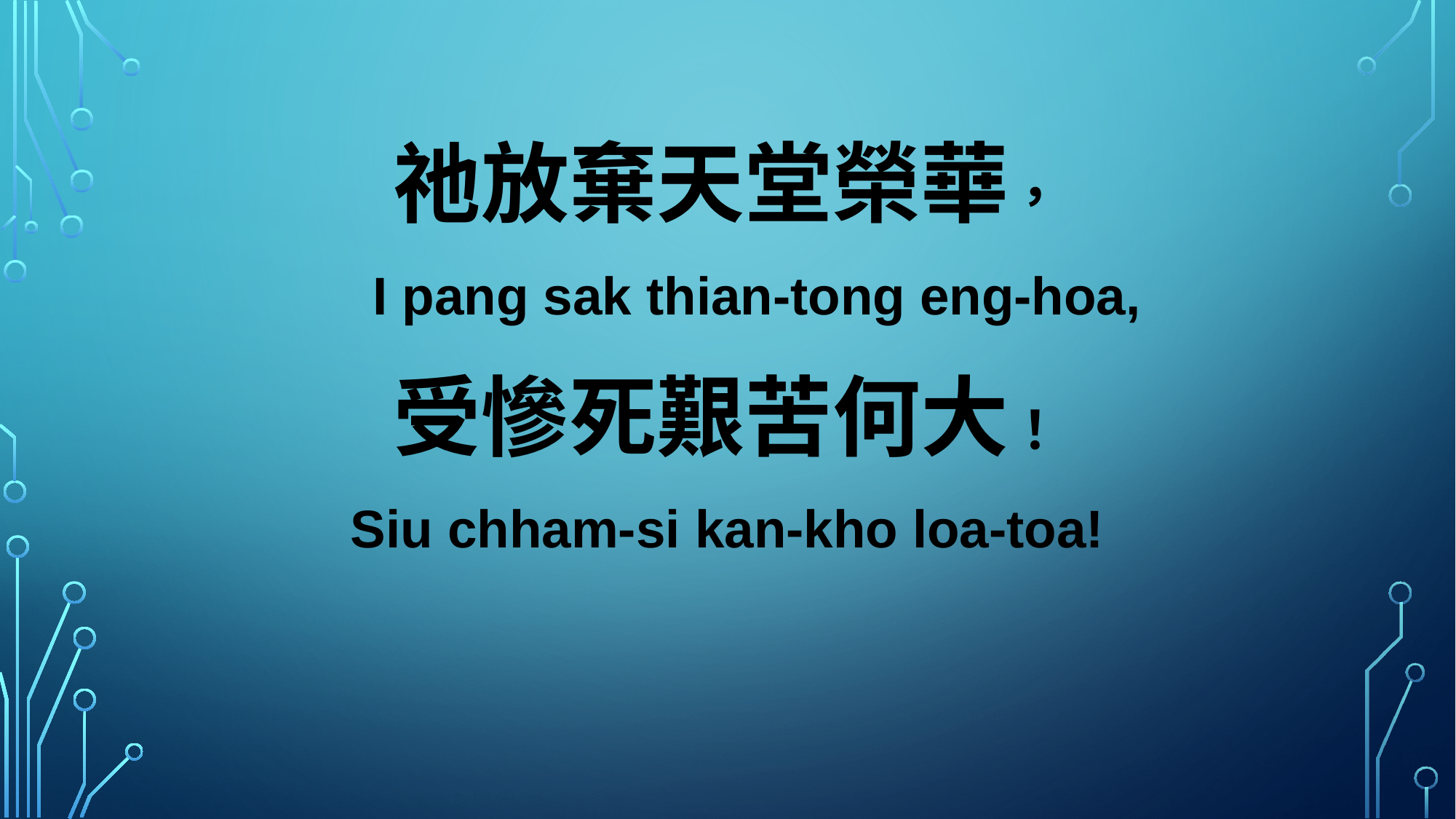

祂放棄天堂榮華，
    I pang sak thian-tong eng-hoa,
受慘死艱苦何大！
Siu chham-si kan-kho loa-toa!